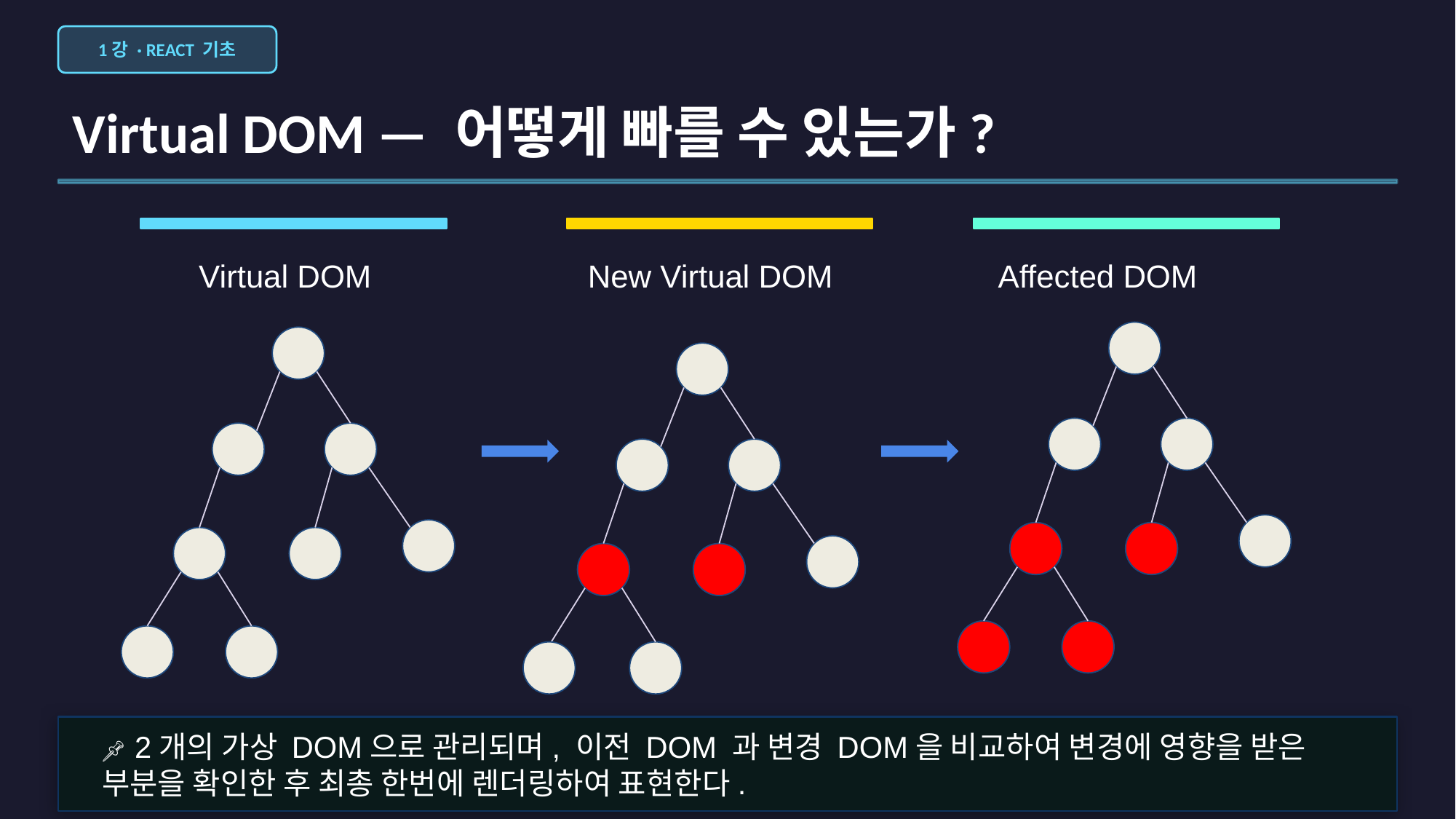

1강 · REACT 기초
Virtual DOM — 어떻게 빠를 수 있는가?

Virtual DOM
New Virtual DOM
Affected DOM

📌  2개의 가상 DOM으로 관리되며, 이전 DOM 과 변경 DOM을 비교하여 변경에 영향을 받은 부분을 확인한 후 최총 한번에 렌더링하여 표현한다.